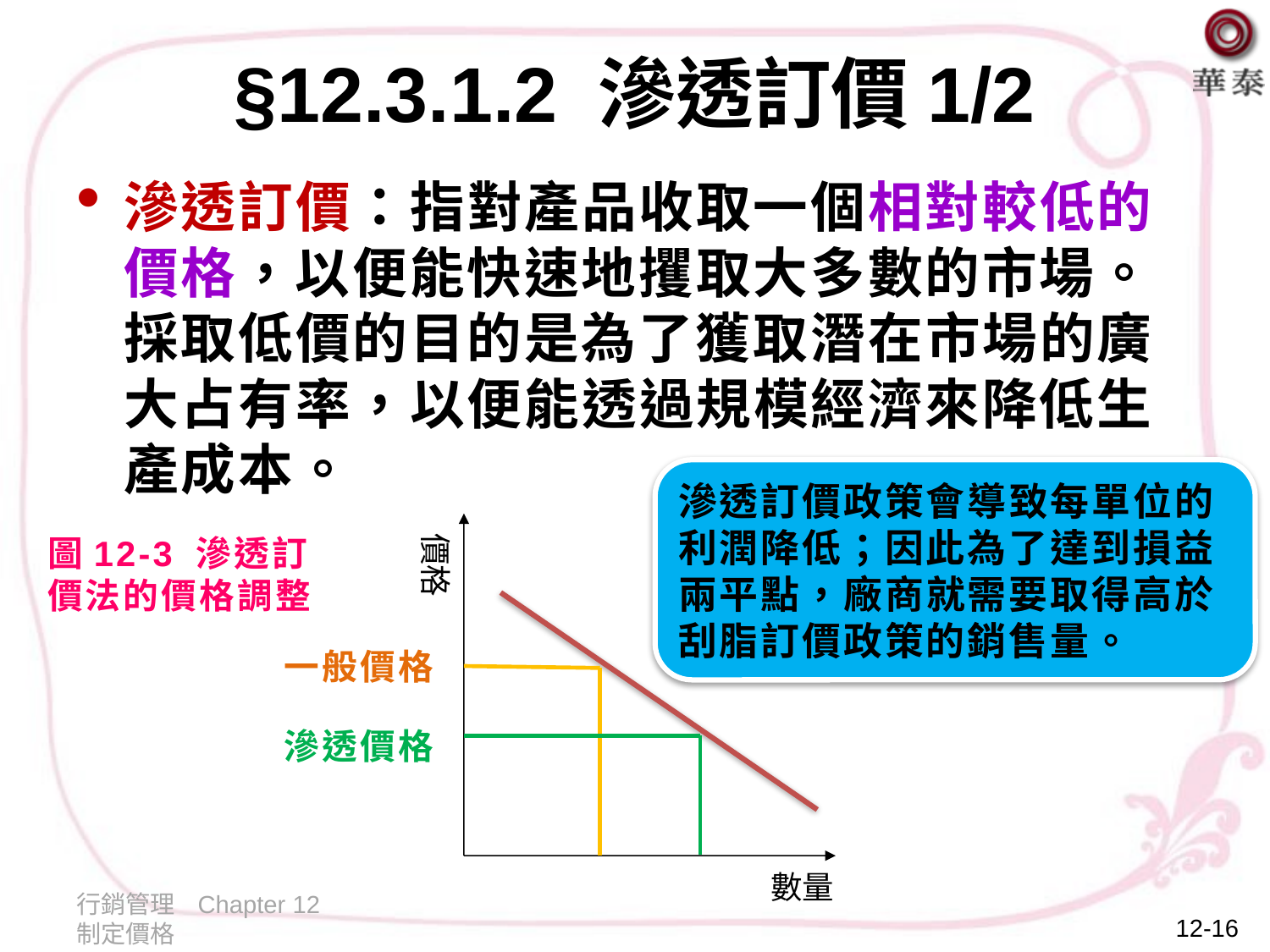

# §12.3.1.2 滲透訂價1/2
滲透訂價：指對產品收取一個相對較低的價格，以便能快速地攫取大多數的市場。採取低價的目的是為了獲取潛在市場的廣大占有率，以便能透過規模經濟來降低生產成本。
滲透訂價政策會導致每單位的利潤降低；因此為了達到損益兩平點，廠商就需要取得高於刮脂訂價政策的銷售量。

價格

數量
圖12-3 滲透訂價法的價格調整
一般價格
滲透價格
行銷管理   Chapter 12   制定價格
12-16